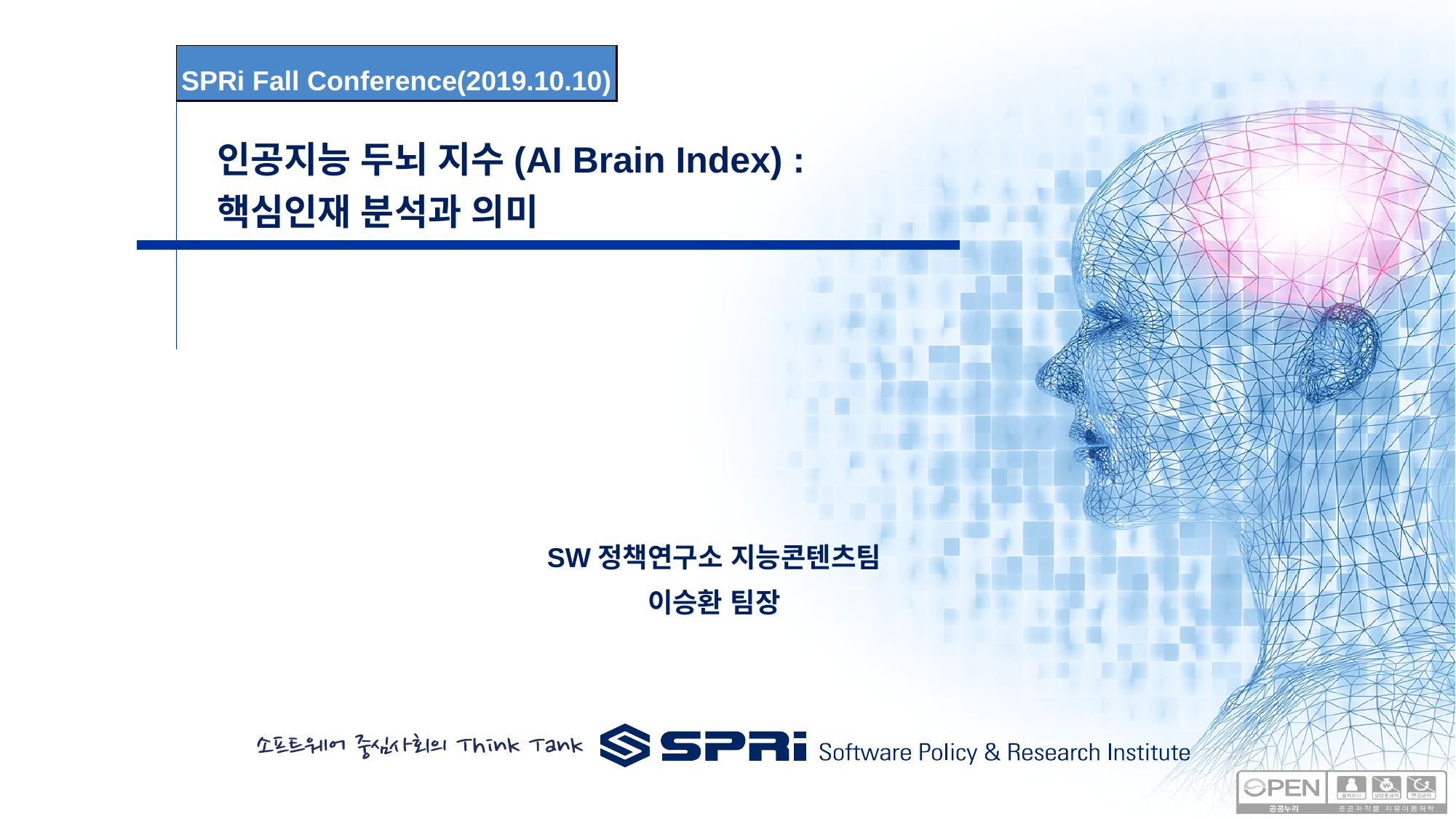

| SPRi Fall Conference(2019.10.10) |
| --- |
# 인공지능 두뇌 지수(AI Brain Index) : 핵심인재 분석과 의미
SW정책연구소 지능콘텐츠팀

이승환 팀장